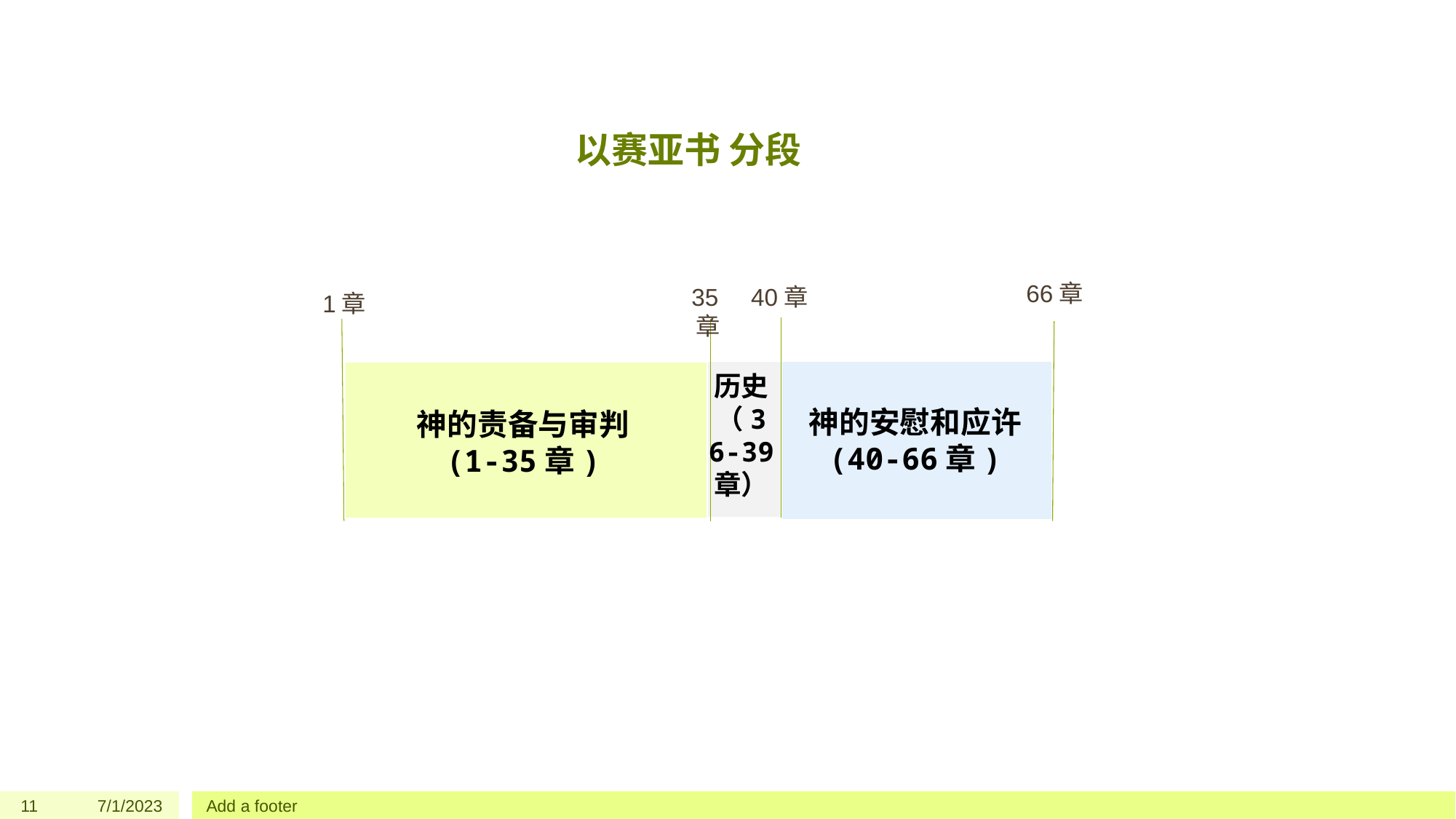

# 以赛亚书 分段
66章
35章
40章
1章

历史
（36-39章）
神的安慰和应许
(40-66章)
神的责备与审判
(1-35章)
11
7/1/2023
Add a footer